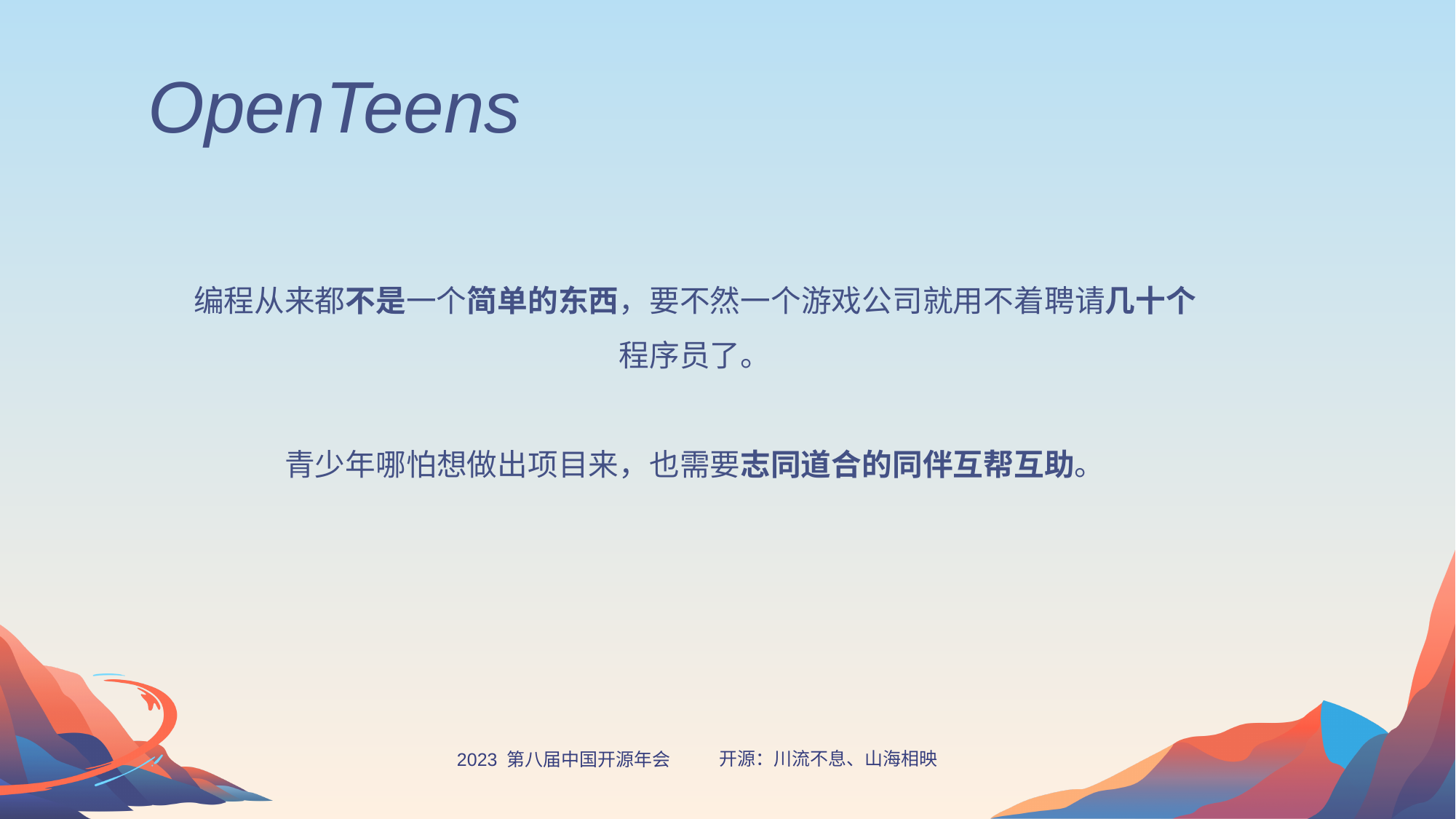

OpenTeens
编程从来都不是一个简单的东西，要不然一个游戏公司就用不着聘请几十个程序员了。

青少年哪怕想做出项目来，也需要志同道合的同伴互帮互助。